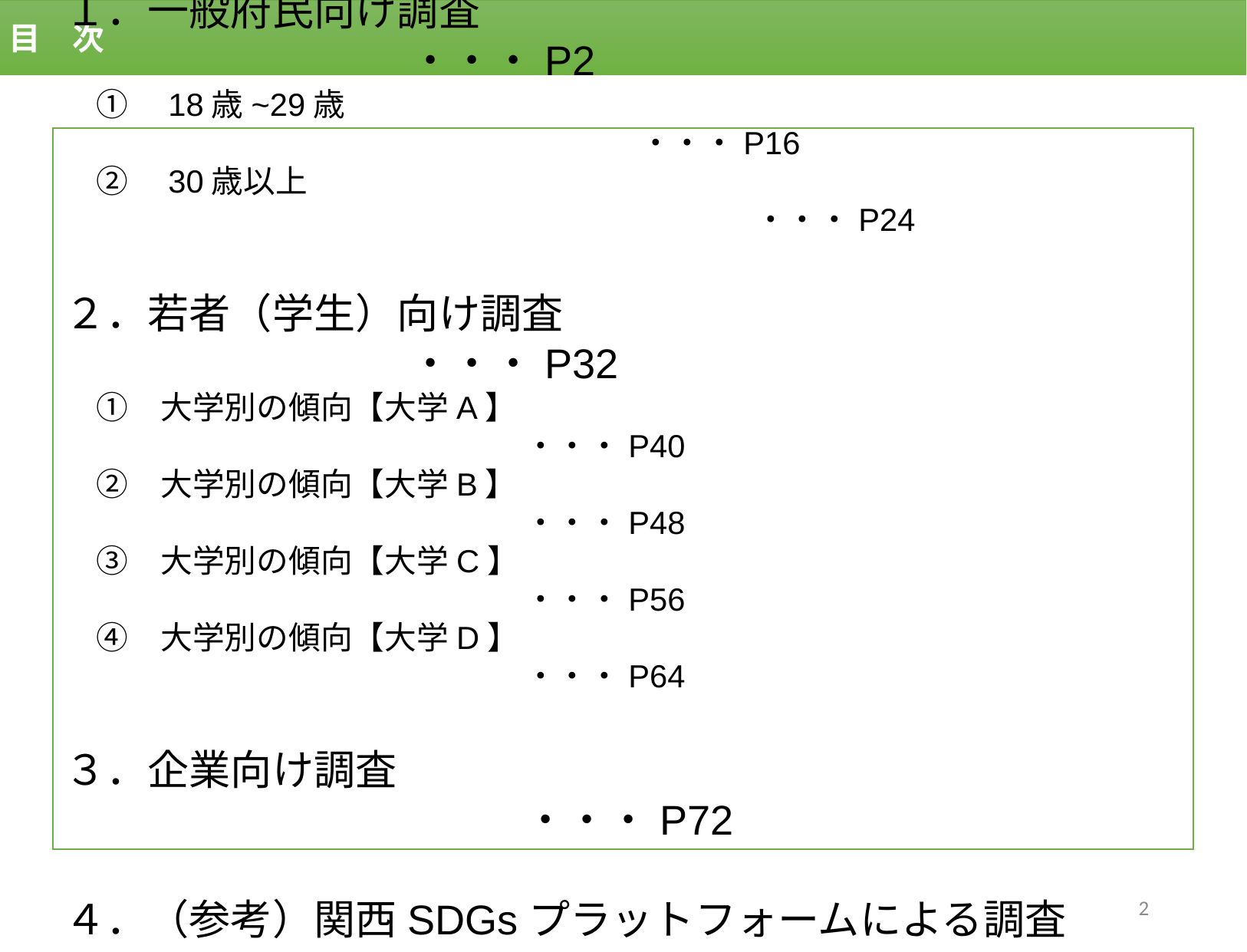

目　次
１．一般府民向け調査									・・・P2
　①　18歳~29歳												・・・P16
　②　30歳以上													・・・P24

２．若者（学生）向け調査								・・・P32
　①　大学別の傾向【大学A】										・・・P40
　②　大学別の傾向【大学B】										・・・P48
　③　大学別の傾向【大学C】										・・・P56
　④　大学別の傾向【大学D】										・・・P64

３．企業向け調査											・・・P72

４．（参考）関西SDGsプラットフォームによる調査		・・・P78
2